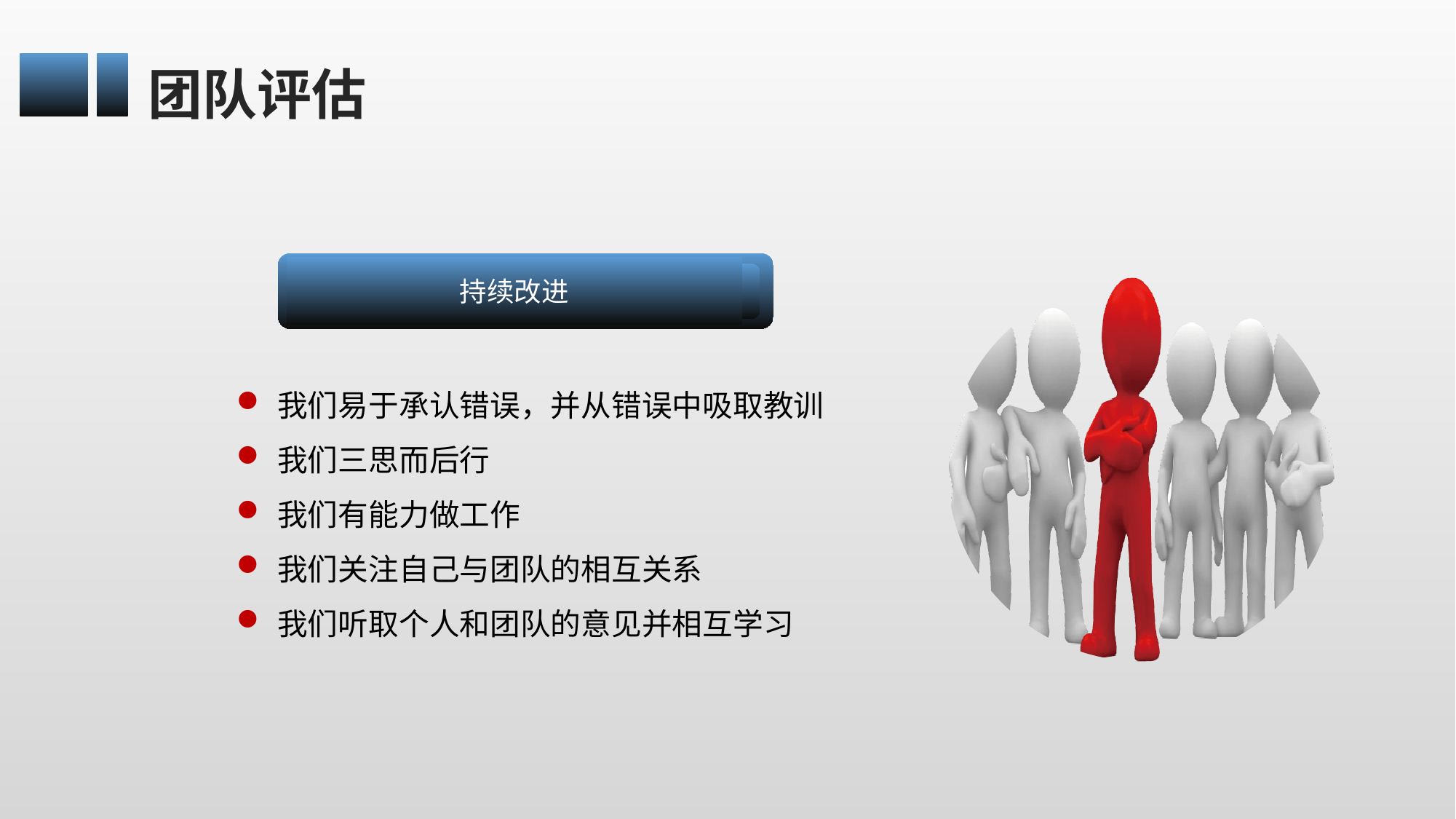

团队评估

持续改进

我们易于承认错误，并从错误中吸取教训
我们三思而后行
我们有能力做工作
我们关注自己与团队的相互关系
我们听取个人和团队的意见并相互学习